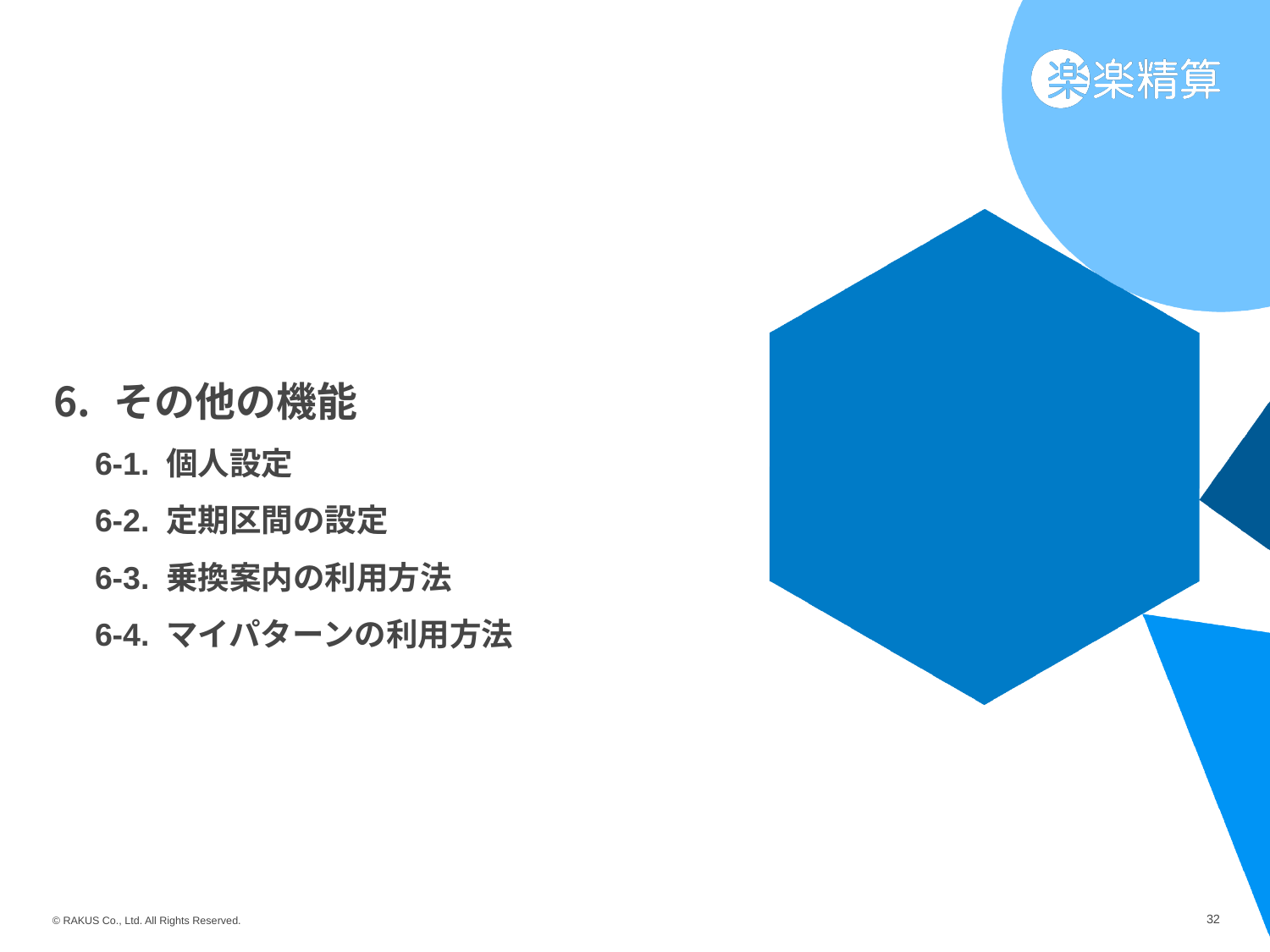

その他の機能
6-1. 個人設定
6-2. 定期区間の設定
6-3. 乗換案内の利用方法
6-4. マイパターンの利用方法
32